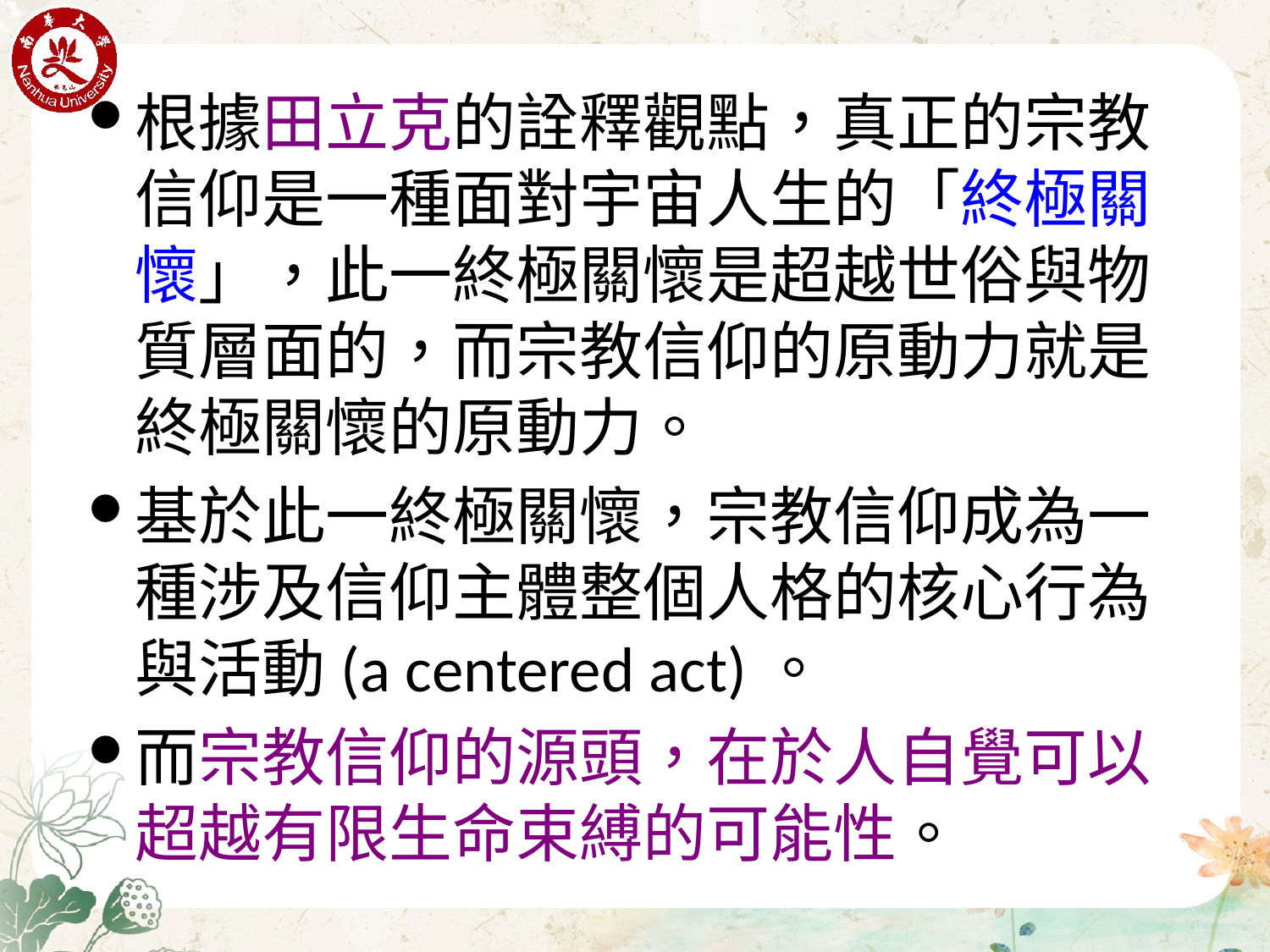

根據田立克的詮釋觀點，真正的宗教信仰是一種面對宇宙人生的「終極關懷」，此一終極關懷是超越世俗與物質層面的，而宗教信仰的原動力就是終極關懷的原動力。
基於此一終極關懷，宗教信仰成為一種涉及信仰主體整個人格的核心行為與活動(a centered act)。
而宗教信仰的源頭，在於人自覺可以超越有限生命束縛的可能性。